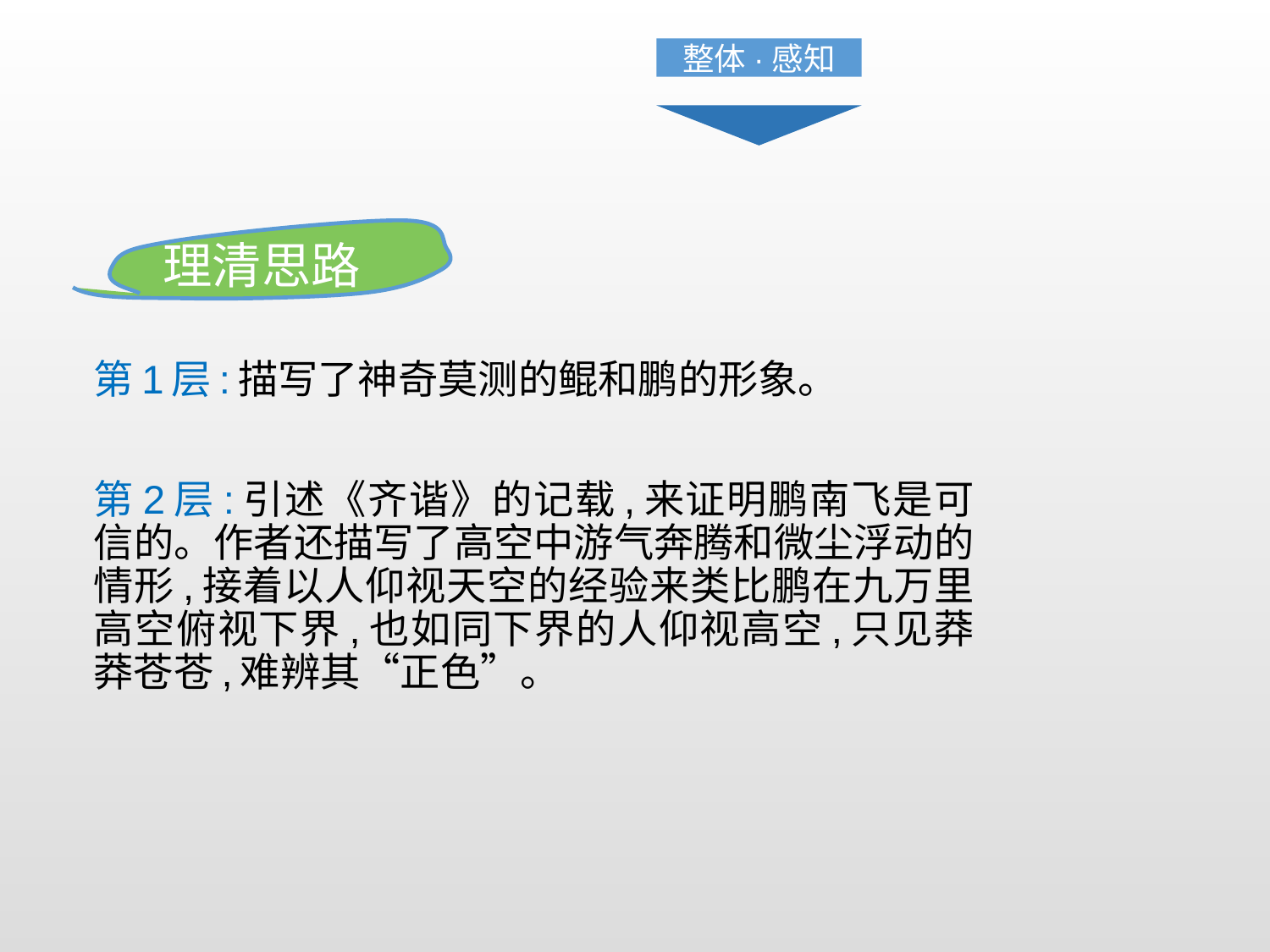

整体·感知

理清思路
第1层:描写了神奇莫测的鲲和鹏的形象。

第2层:引述《齐谐》的记载,来证明鹏南飞是可信的。作者还描写了高空中游气奔腾和微尘浮动的情形,接着以人仰视天空的经验来类比鹏在九万里高空俯视下界,也如同下界的人仰视高空,只见莽莽苍苍,难辨其“正色”。